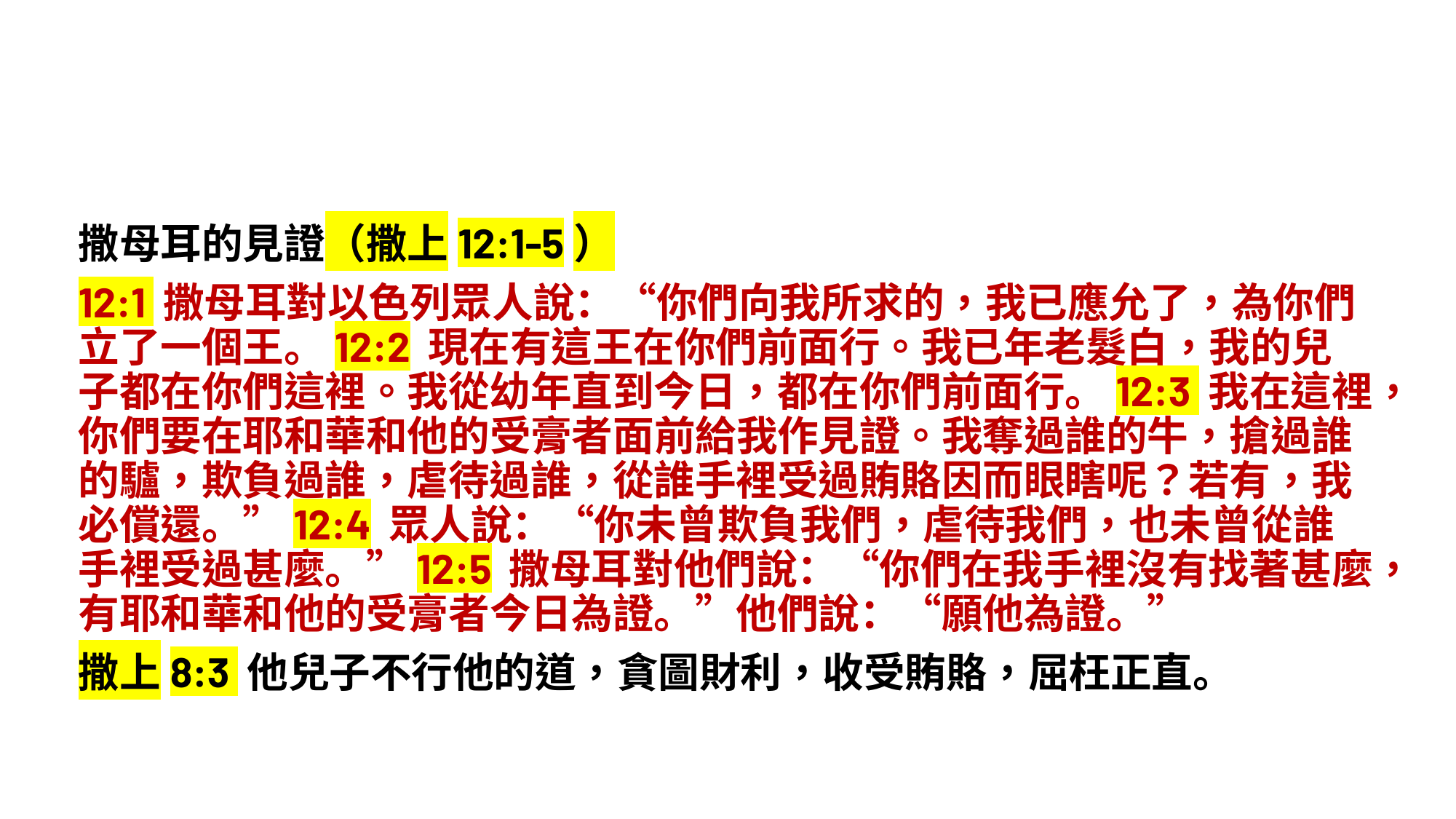

撒母耳的見證（撒上12:1-5）
12:1 撒母耳對以色列眾人說：“你們向我所求的，我已應允了，為你們立了一個王。12:2 現在有這王在你們前面行。我已年老髮白，我的兒子都在你們這裡。我從幼年直到今日，都在你們前面行。12:3 我在這裡，你們要在耶和華和他的受膏者面前給我作見證。我奪過誰的牛，搶過誰的驢，欺負過誰，虐待過誰，從誰手裡受過賄賂因而眼瞎呢？若有，我必償還。”12:4 眾人說：“你未曾欺負我們，虐待我們，也未曾從誰手裡受過甚麼。”12:5 撒母耳對他們說：“你們在我手裡沒有找著甚麼，有耶和華和他的受膏者今日為證。”他們說：“願他為證。”
撒上8:3 他兒子不行他的道，貪圖財利，收受賄賂，屈枉正直。